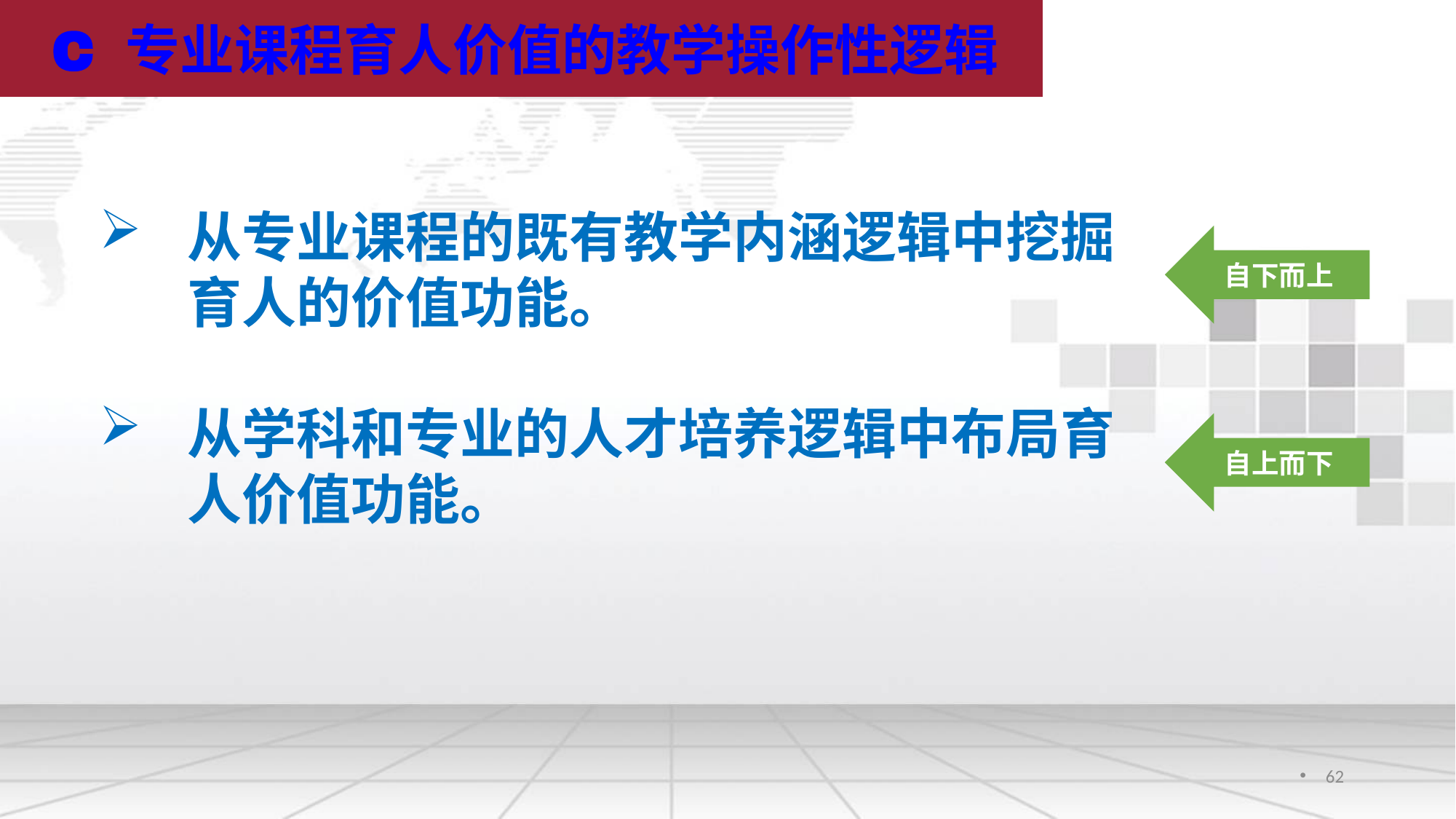

C 专业课程育人价值的教学操作性逻辑
从专业课程的既有教学内涵逻辑中挖掘育人的价值功能。

从学科和专业的人才培养逻辑中布局育人价值功能。
自下而上
自上而下
62